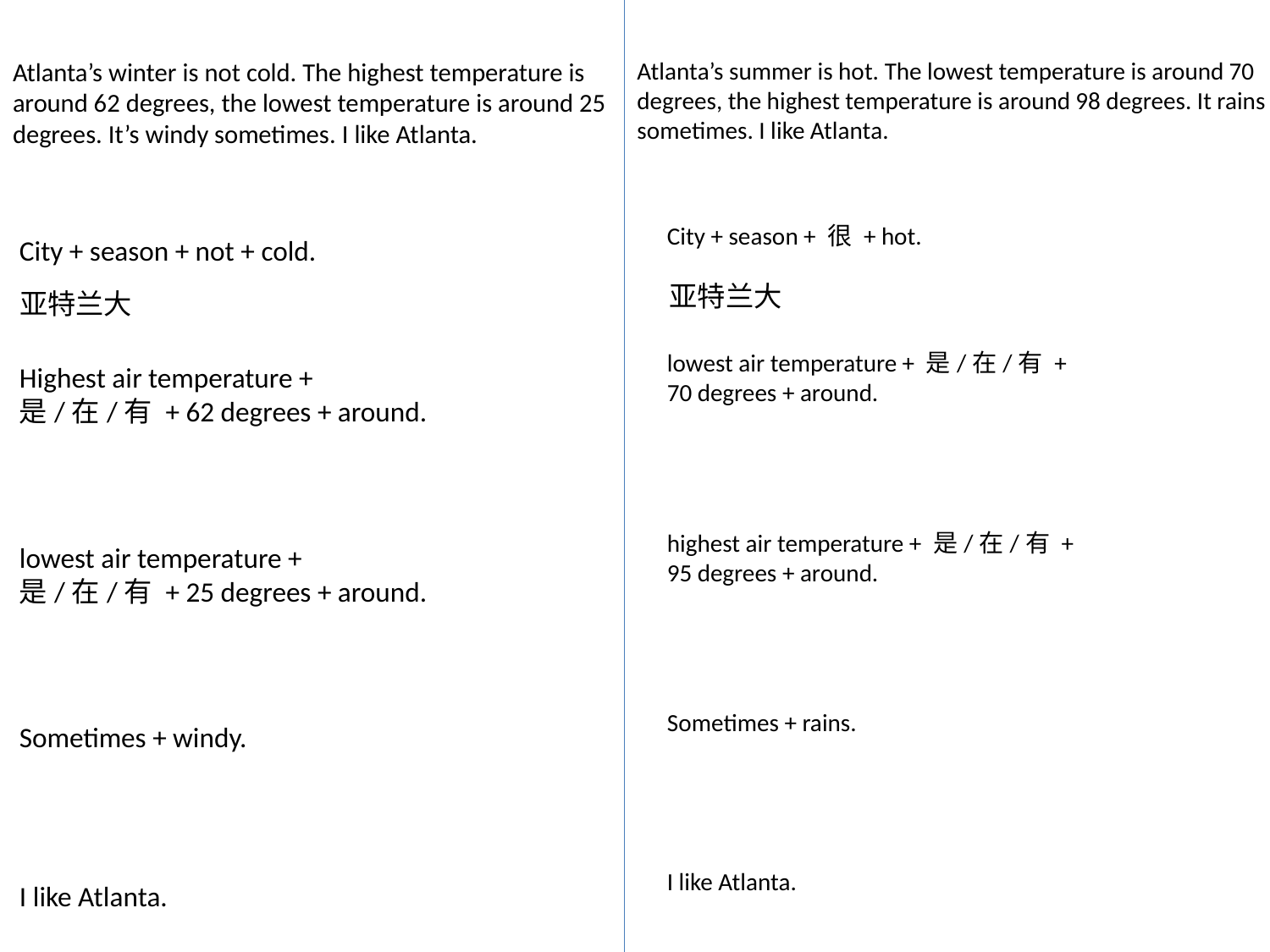

Atlanta’s winter is not cold. The highest temperature is around 62 degrees, the lowest temperature is around 25 degrees. It’s windy sometimes. I like Atlanta.
Atlanta’s summer is hot. The lowest temperature is around 70 degrees, the highest temperature is around 98 degrees. It rains sometimes. I like Atlanta.
City + season + 很 + hot.
City + season + not + cold.
亚特兰大
亚特兰大
lowest air temperature + 是/在/有 + 70 degrees + around.
Highest air temperature + 是/在/有 + 62 degrees + around.
highest air temperature + 是/在/有 + 95 degrees + around.
lowest air temperature + 是/在/有 + 25 degrees + around.
Sometimes + rains.
Sometimes + windy.
I like Atlanta.
I like Atlanta.